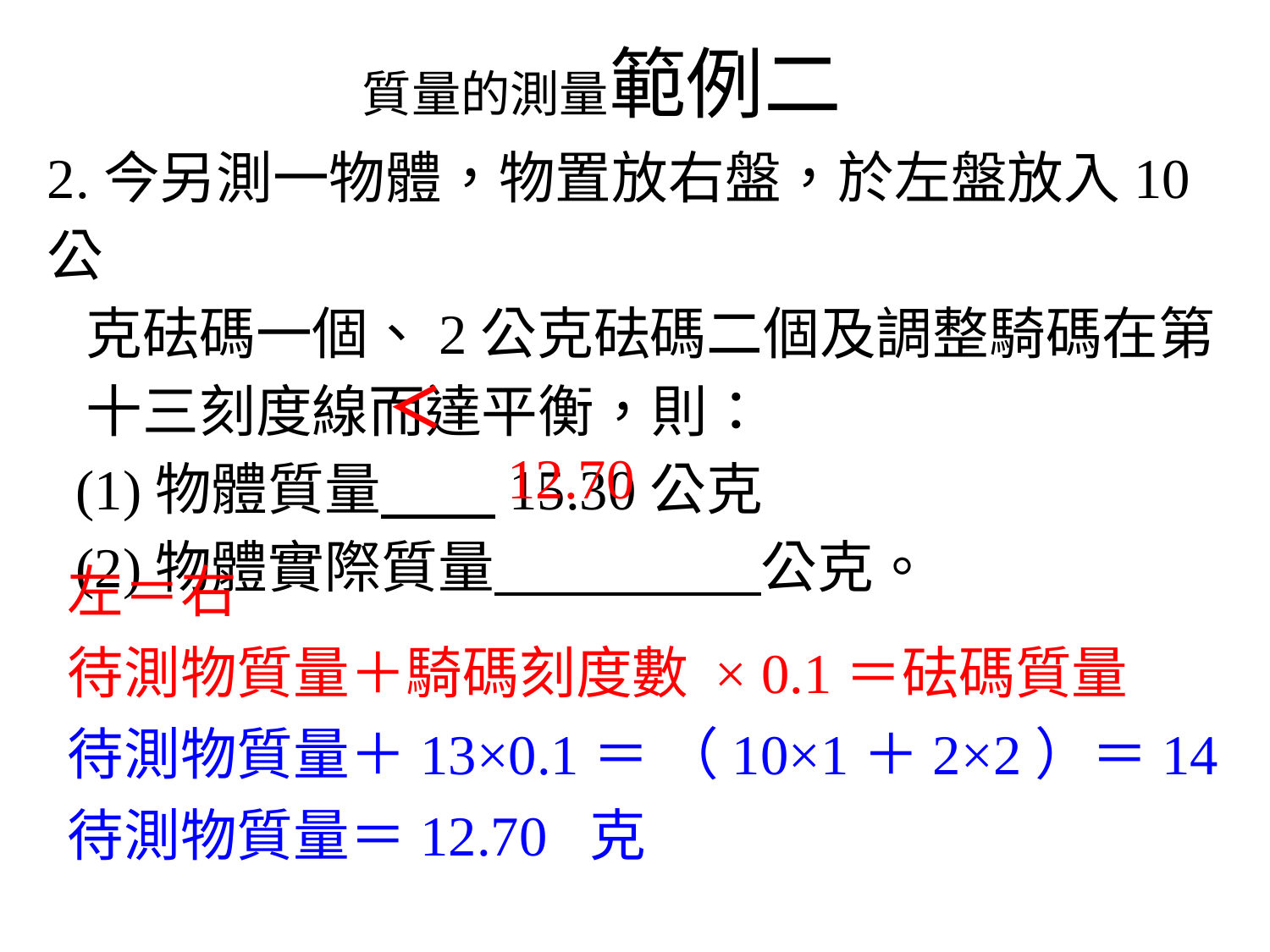

質量的測量範例二
2.今另測一物體，物置放右盤，於左盤放入10公
  克砝碼一個、2公克砝碼二個及調整騎碼在第
  十三刻度線而達平衡，則：
  (1)物體質量         15.30公克
  (2)物體實際質量                     公克。
＜
12.70
左＝右
待測物質量＋騎碼刻度數 × 0.1＝砝碼質量
待測物質量＋13×0.1＝ （10×1＋2×2）＝14
待測物質量＝12.70  克